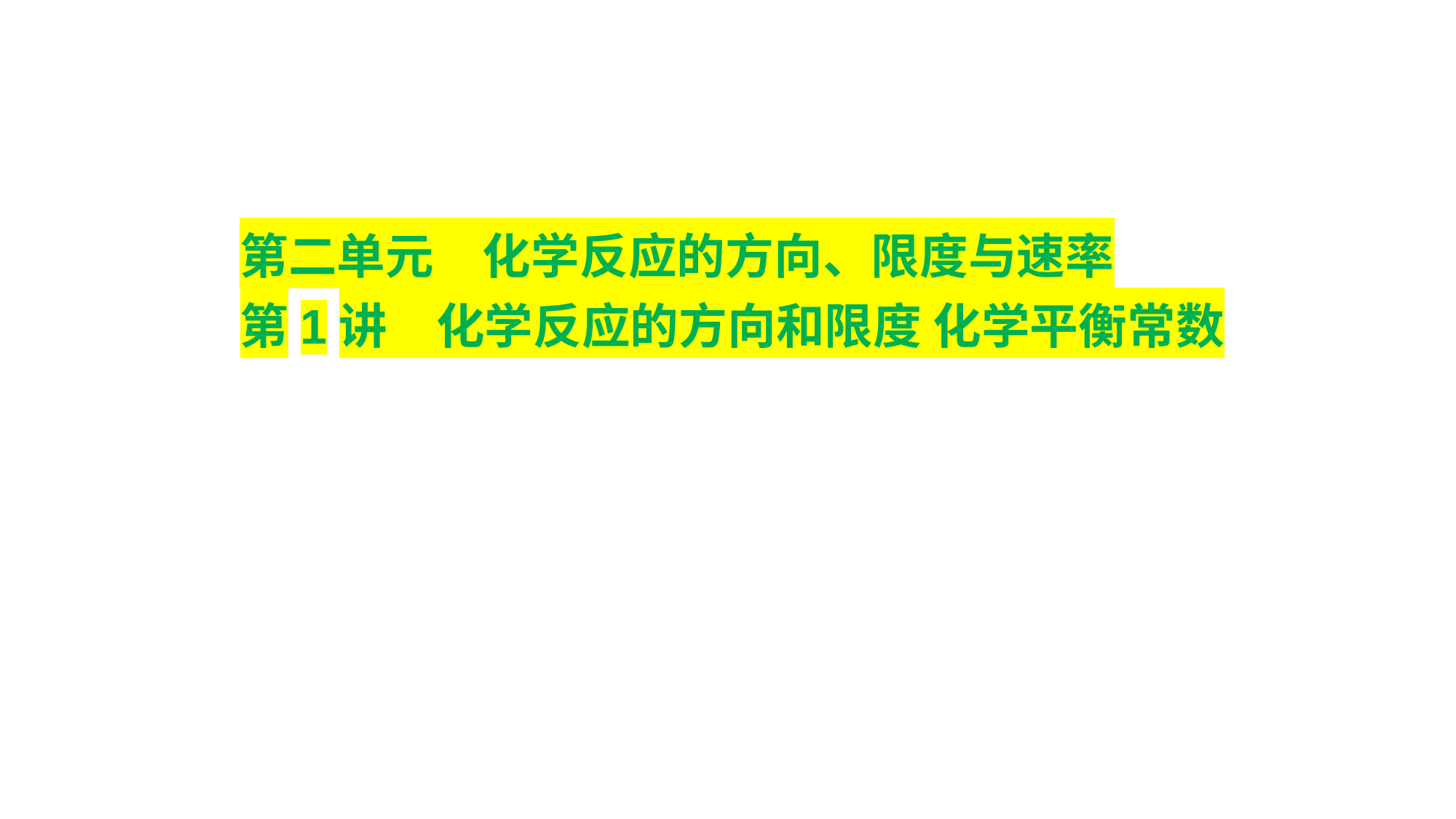

第二单元　化学反应的方向、限度与速率
第1讲　化学反应的方向和限度 化学平衡常数